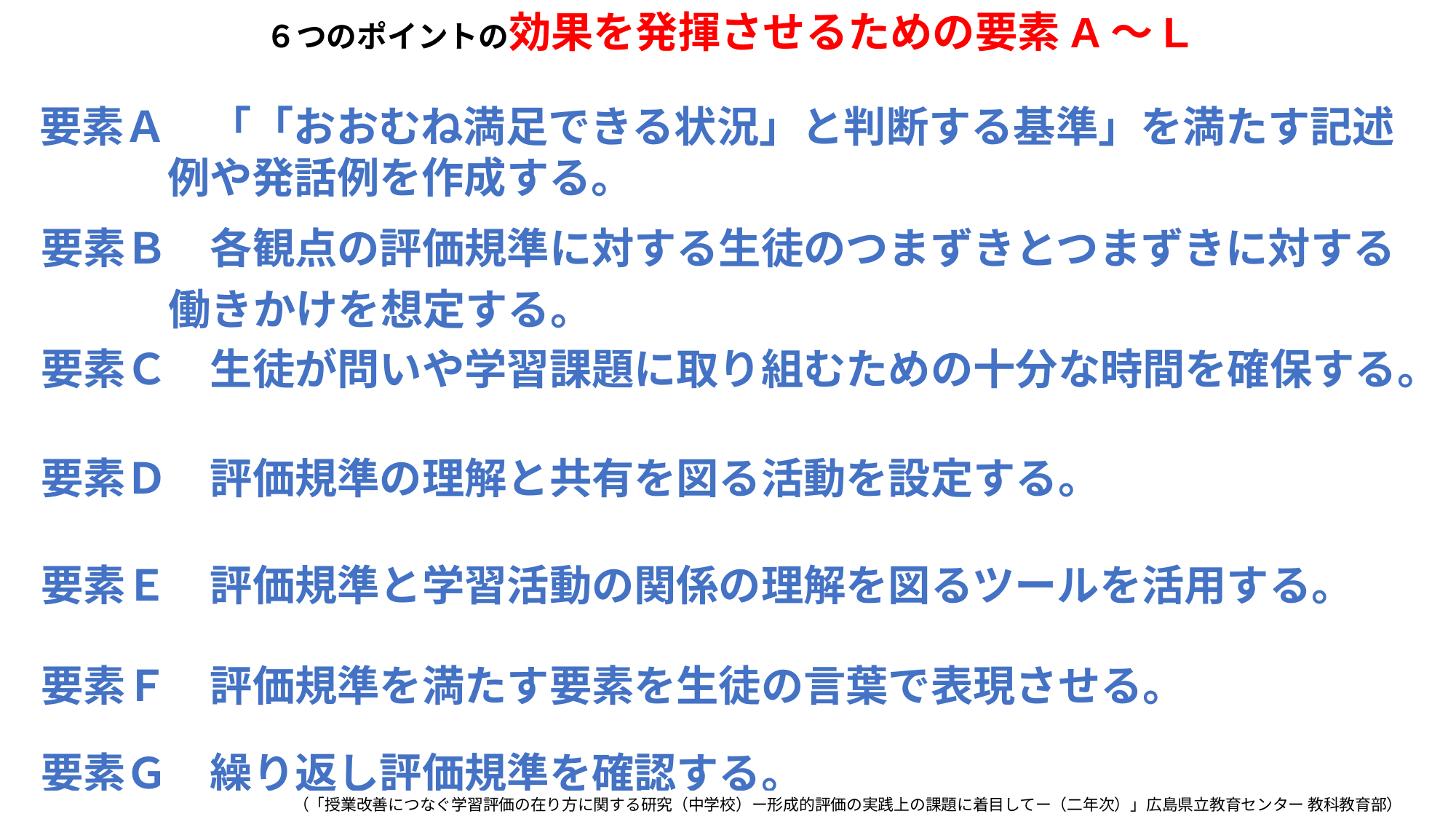

６つのポイントの効果を発揮させるための要素A～L
要素Ａ　「「おおむね満足できる状況」と判断する基準」を満たす記述例や発話例を作成する。
| 要素Ｂ　各観点の評価規準に対する生徒のつまずきとつまずきに対する働きかけを想定する。 |
| --- |
| 要素Ｃ　生徒が問いや学習課題に取り組むための十分な時間を確保する。 |
| --- |
| 要素Ｄ　評価規準の理解と共有を図る活動を設定する。 |
| --- |
| 要素Ｅ　評価規準と学習活動の関係の理解を図るツールを活用する。 |
| --- |
| 要素Ｆ　評価規準を満たす要素を生徒の言葉で表現させる。 |
| --- |
| 要素Ｇ　繰り返し評価規準を確認する。 |
| --- |
（「授業改善につなぐ学習評価の在り方に関する研究（中学校）ー形成的評価の実践上の課題に着目してー（二年次）」広島県立教育センター 教科教育部）